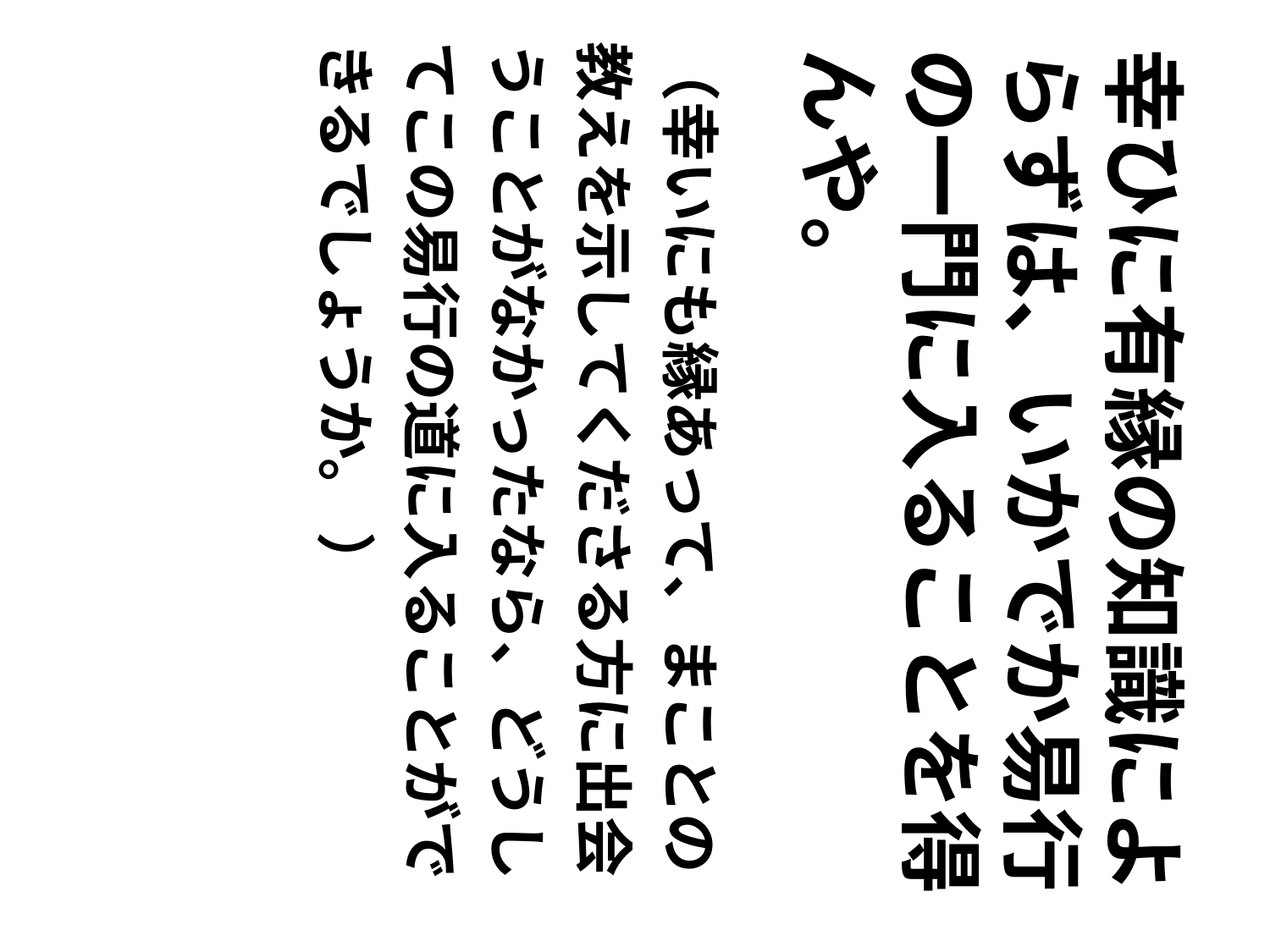

（幸いにも縁あって、まことの教えを示してくださる方に出会うことがなかったなら、どうしてこの易行の道に入ることができるでしょうか。 ）
幸ひに有縁の知識によらずは、いかでか易行の一門に入ることを得んや。